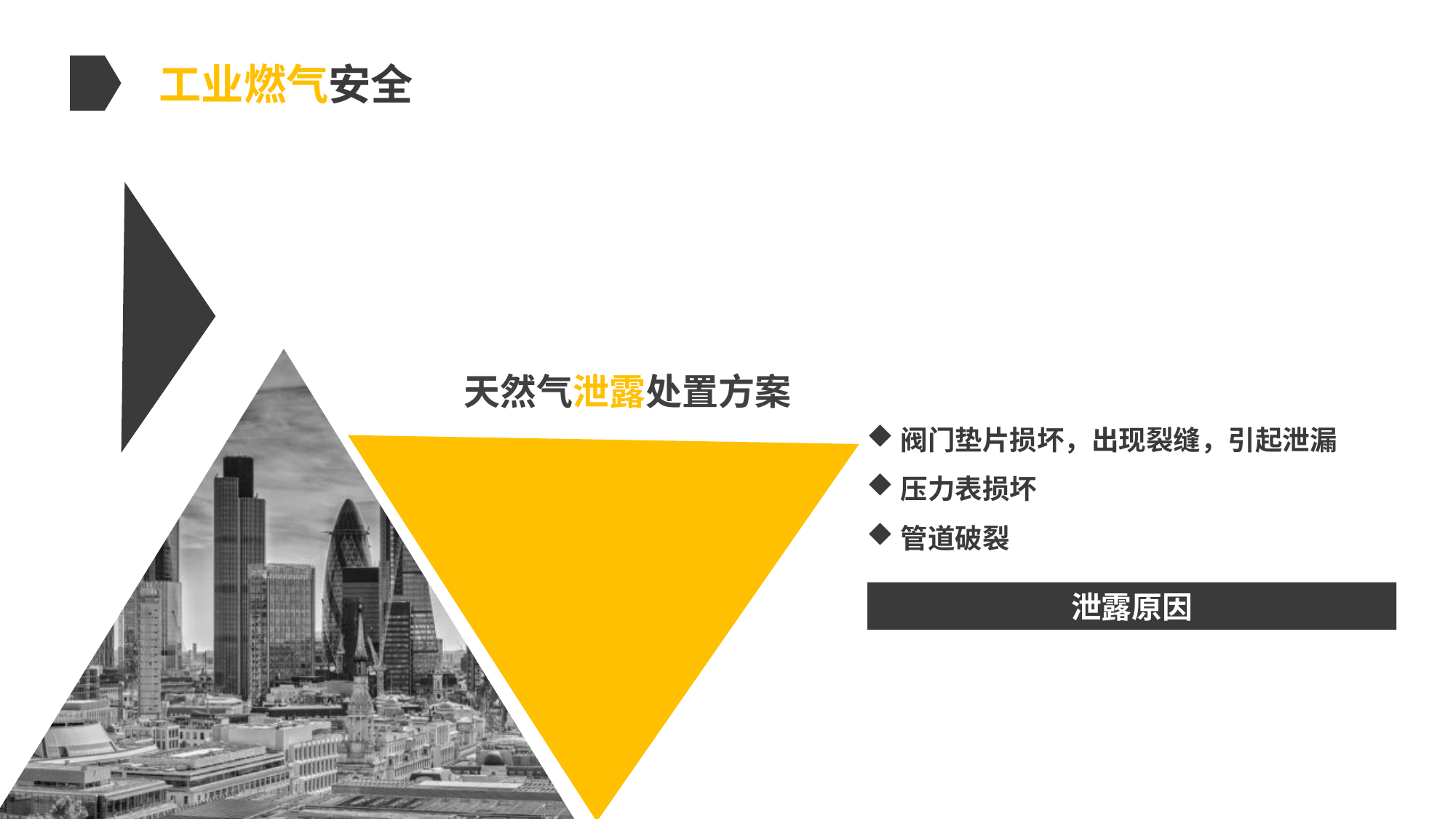

工业燃气安全

天然气泄露处置方案
阀门垫片损坏，出现裂缝，引起泄漏
压力表损坏
管道破裂

泄露原因